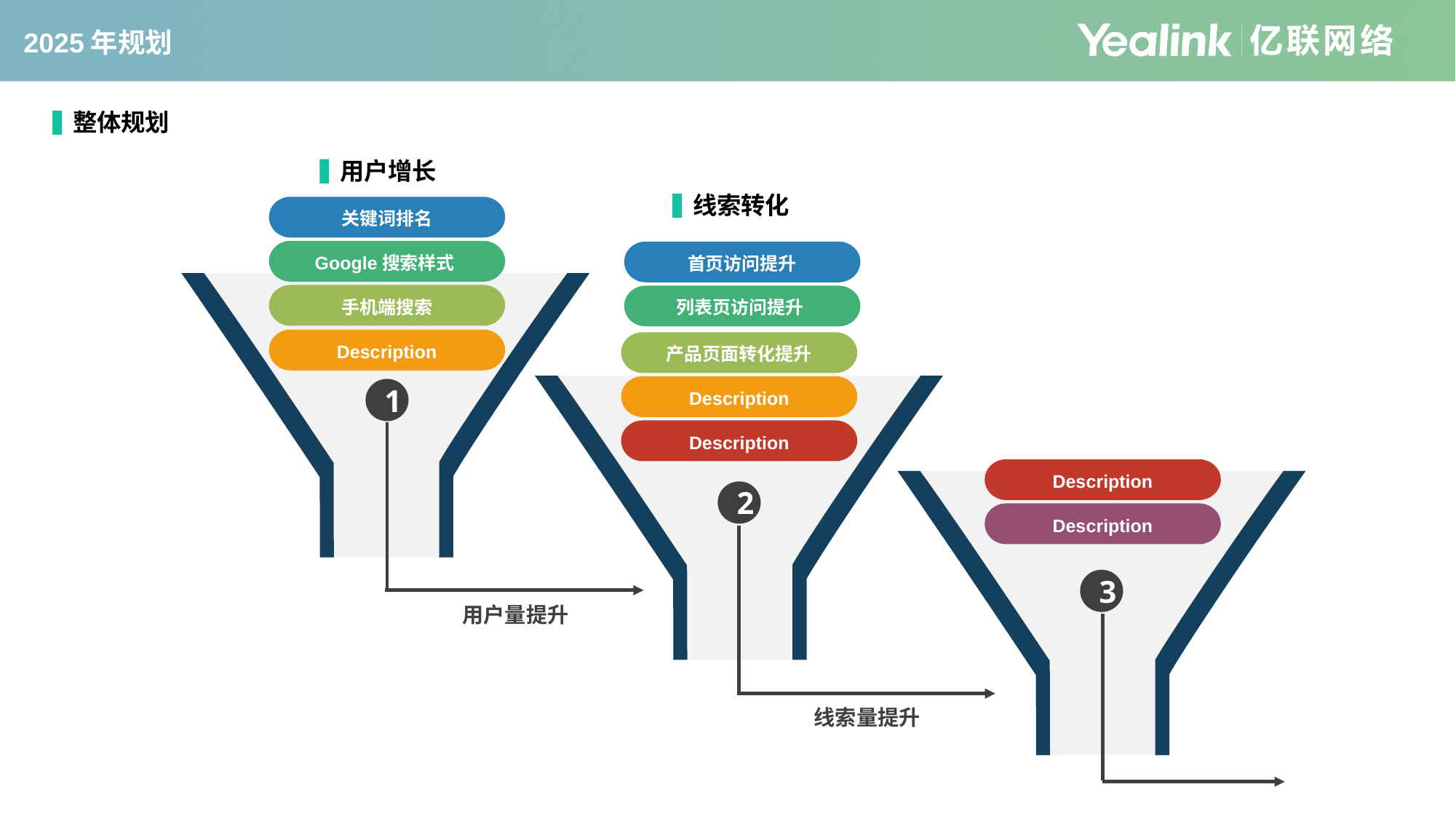

2025年规划
整体规划

用户增长

线索转化

关键词排名

Google搜索样式
首页访问提升

手机端搜索
列表页访问提升

Description
产品页面转化提升

1

Description

Description

Description

2

Description
3

用户量提升
线索量提升